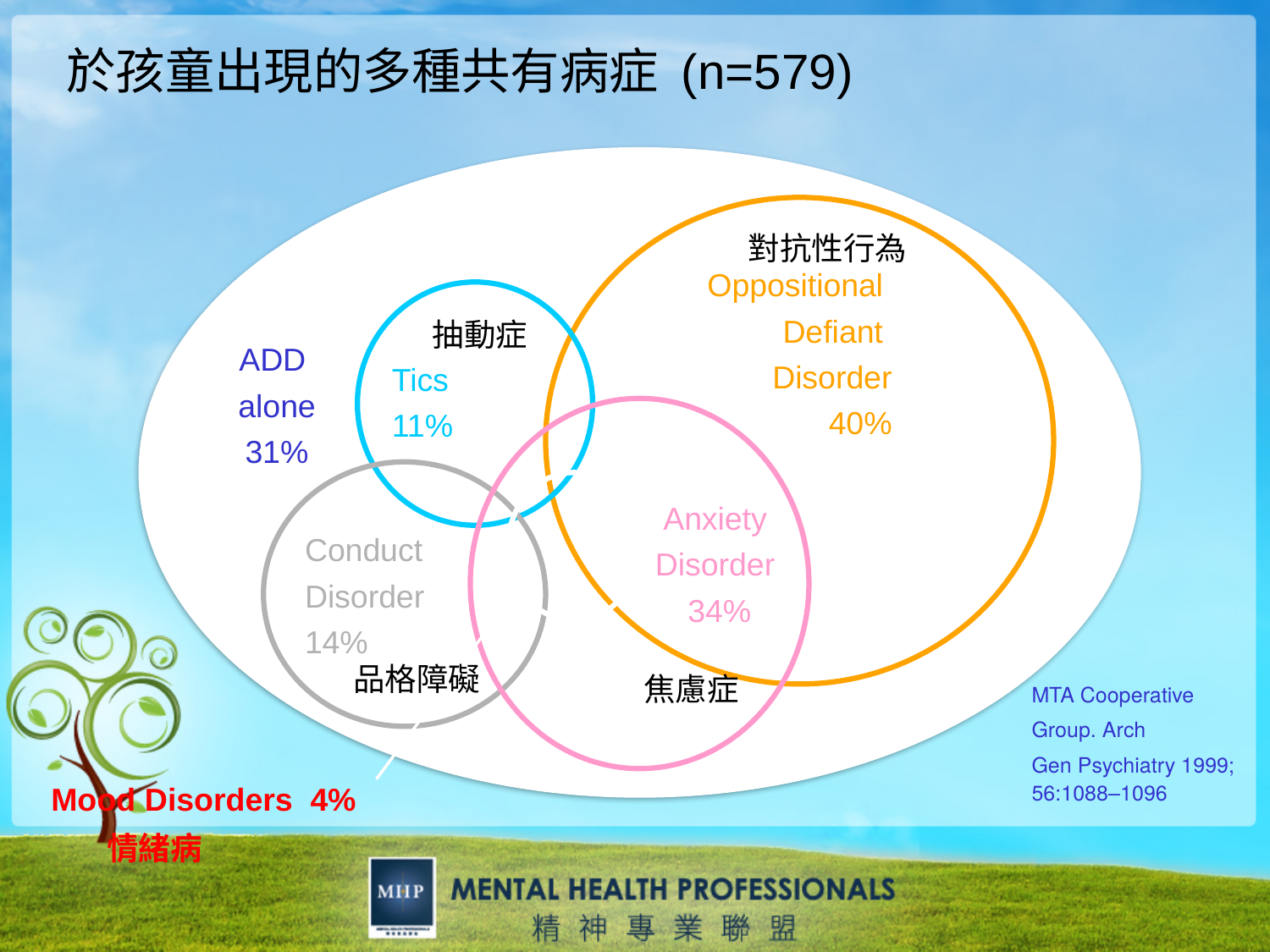

# 於孩童出現的多種共有病症 (n=579)

Oppositional
Defiant
Disorder
40%
對抗性行為
Tics
11%
抽動症
ADD
alone
31%

Conduct
Disorder
14%

Anxiety
Disorder
34%

品格障礙
焦慮症
MTA Cooperative
Group. Arch
Gen Psychiatry 1999; 56:1088–1096
Mood Disorders  4%
情緒病